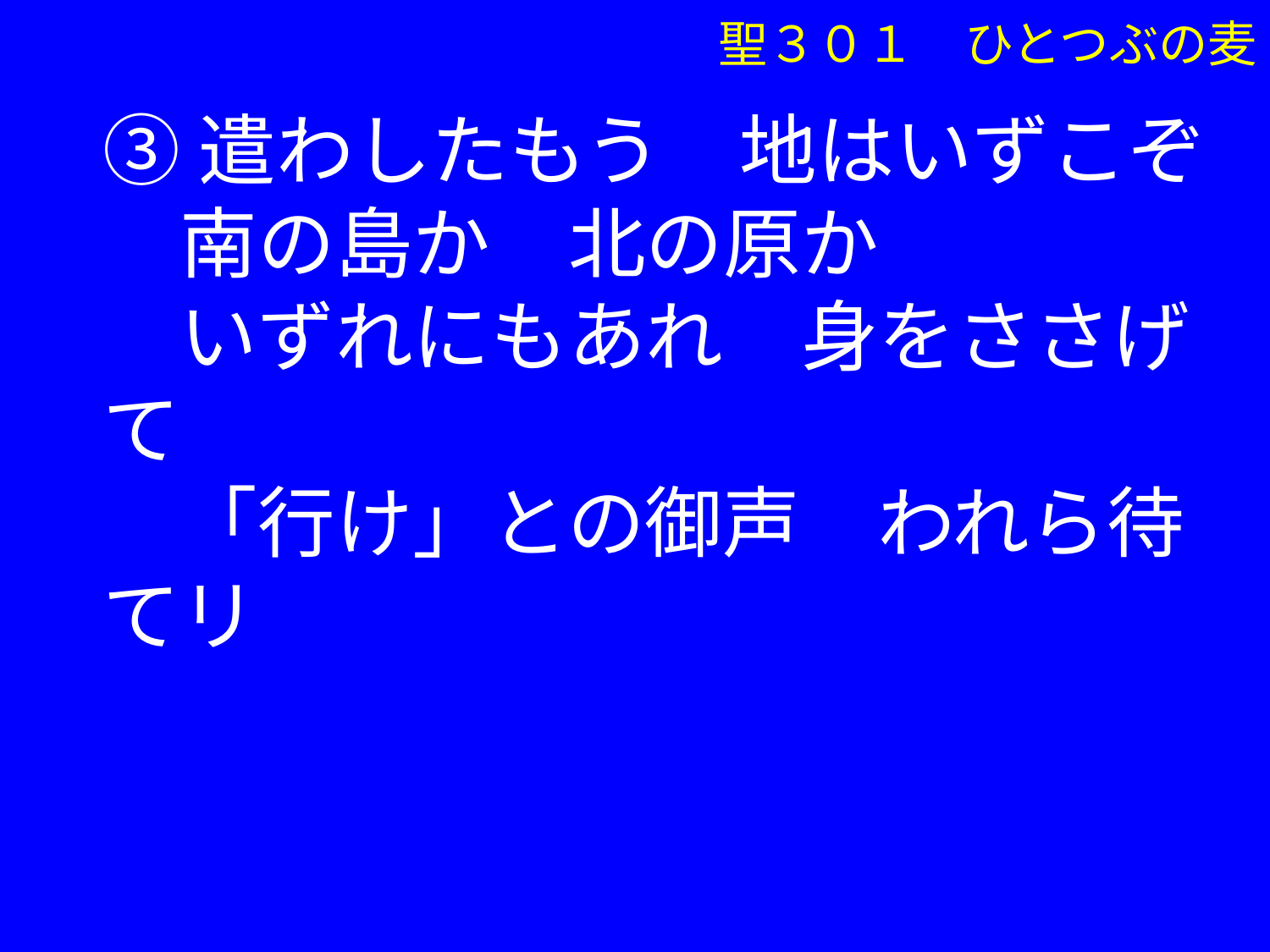

③遣わしたもう　地はいずこぞ
　南の島か　北の原か
　いずれにもあれ　身をささげて
　「行け」との御声　われら待てリ
聖３０１　ひとつぶの麦